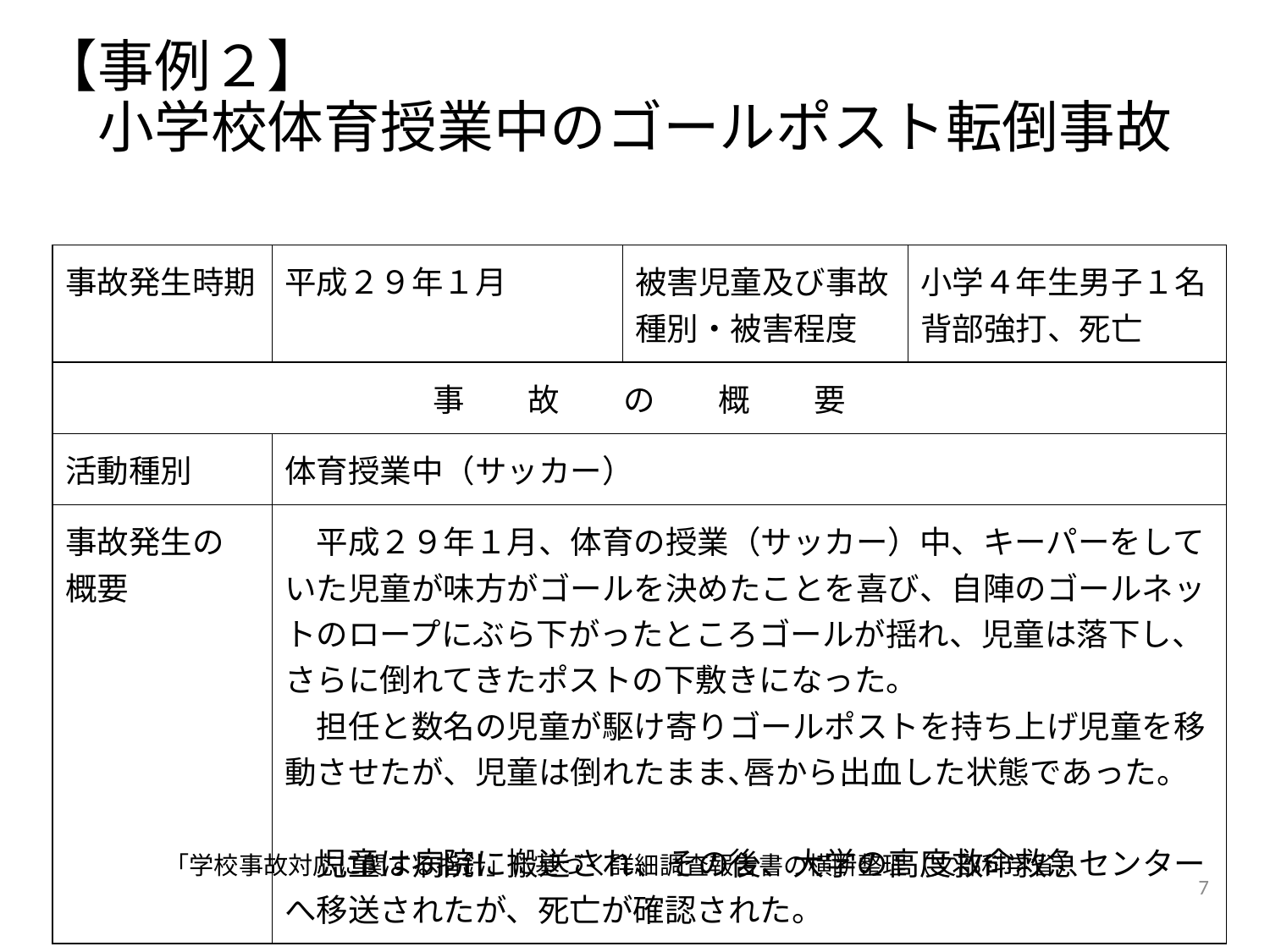

# 【事例２】 　小学校体育授業中のゴールポスト転倒事故
| 事故発生時期 | 平成２９年１月 | 被害児童及び事故種別・被害程度 | 小学４年生男子１名 背部強打、死亡 |
| --- | --- | --- | --- |
| 事　　故　　の　　概　　要 |  |  |  |
| 活動種別 | 体育授業中（サッカー） |  |  |
| 事故発生の 概要 | 平成２９年１月、体育の授業（サッカー）中、キーパーをしていた児童が味方がゴールを決めたことを喜び、自陣のゴールネットのロープにぶら下がったところゴールが揺れ、児童は落下し、さらに倒れてきたポストの下敷きになった。 　担任と数名の児童が駆け寄りゴールポストを持ち上げ児童を移動させたが、児童は倒れたまま､唇から出血した状態であった。　 　児童は病院に搬送され、その後、大学の高度救命救急センターへ移送されたが、死亡が確認された。 |  |  |
「学校事故対応に関する指針」に基づく詳細調査報告書の横断整理（文部科学省）
7